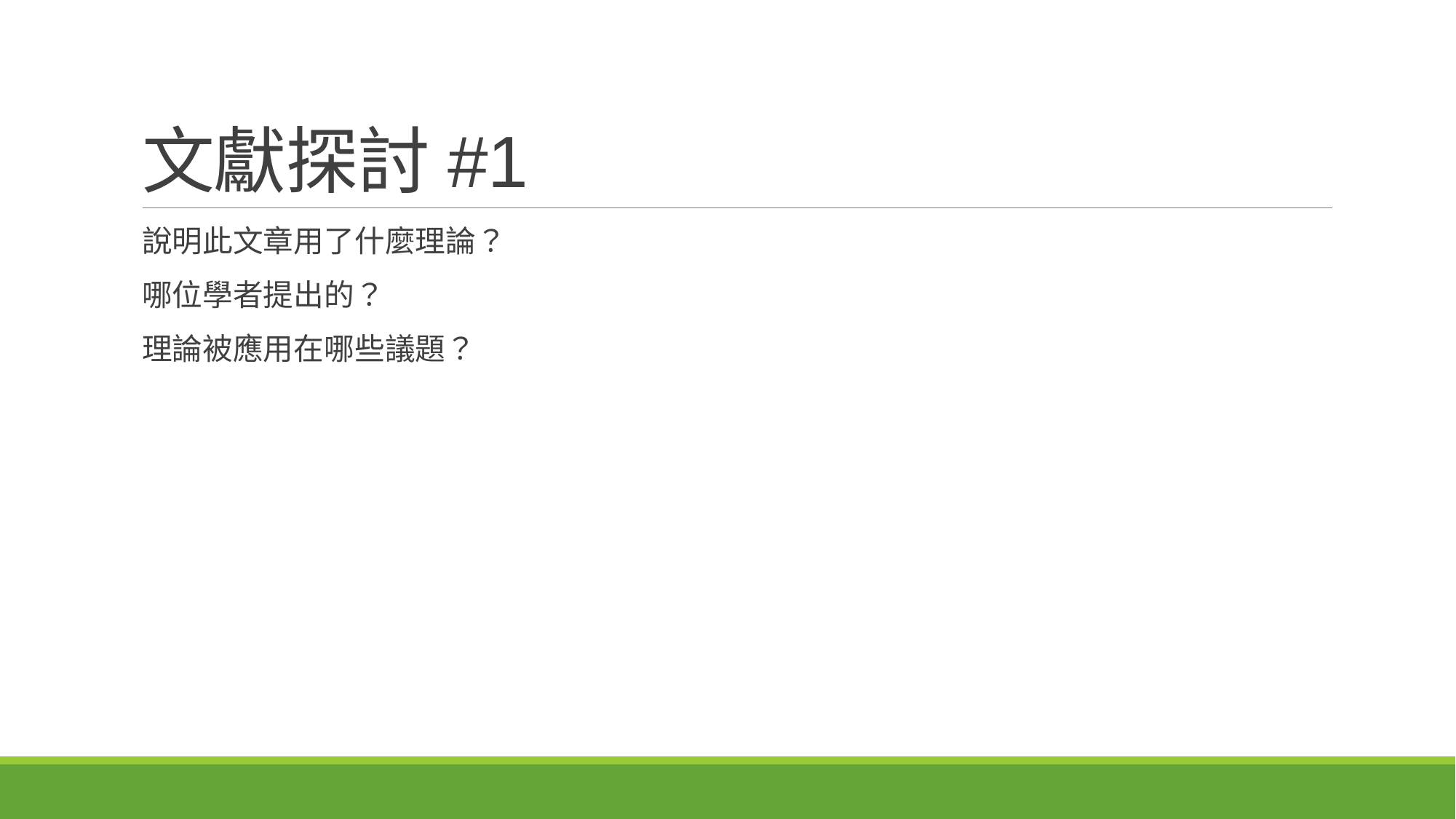

# 文獻探討#1
說明此文章用了什麼理論？
哪位學者提出的？
理論被應用在哪些議題？